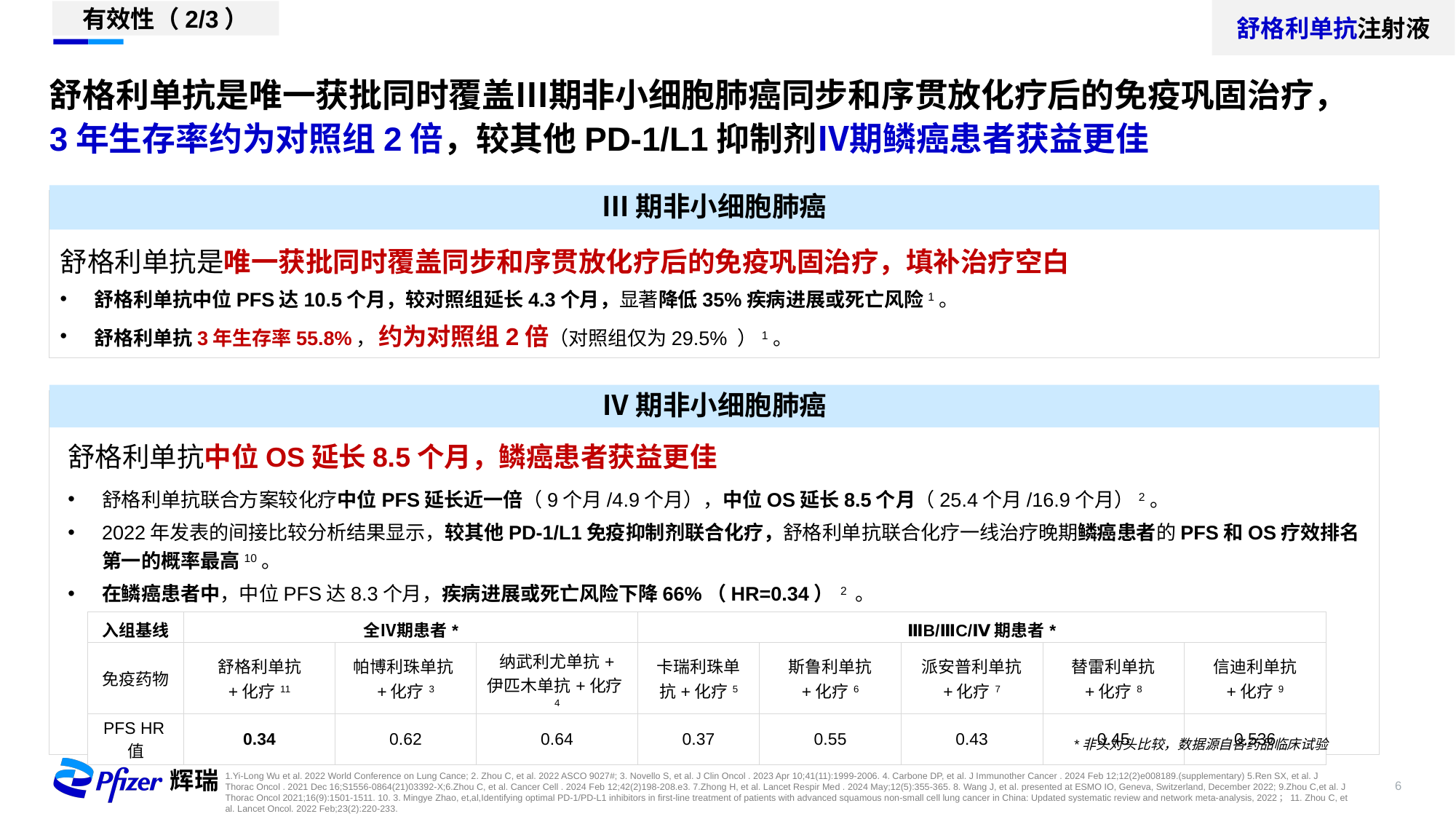

舒格利单抗注射液
有效性（2/3）
舒格利单抗是唯一获批同时覆盖Ⅲ期非小细胞肺癌同步和序贯放化疗后的免疫巩固治疗，3年生存率约为对照组2倍，较其他PD-1/L1抑制剂Ⅳ期鳞癌患者获益更佳
Ⅲ期非小细胞肺癌

舒格利单抗是唯一获批同时覆盖同步和序贯放化疗后的免疫巩固治疗，填补治疗空白
舒格利单抗中位PFS达10.5个月，较对照组延长4.3个月，显著降低35%疾病进展或死亡风险1。
舒格利单抗3年生存率55.8%， 约为对照组2倍（对照组仅为29.5% ）1。
Ⅳ期非小细胞肺癌

舒格利单抗中位OS延长8.5个月，鳞癌患者获益更佳
舒格利单抗联合方案较化疗中位PFS延长近一倍（9个月/4.9个月），中位OS延长8.5个月（25.4个月/16.9个月）2。
2022年发表的间接比较分析结果显示，较其他PD-1/L1免疫抑制剂联合化疗，舒格利单抗联合化疗一线治疗晚期鳞癌患者的PFS和OS疗效排名第一的概率最高10。
在鳞癌患者中，中位PFS达8.3个月，疾病进展或死亡风险下降66%（HR=0.34） 2 。

| 入组基线 | 全Ⅳ期患者\* |  |  | ⅢB/ⅢC/Ⅳ期患者\* |  |  |  |  |
| --- | --- | --- | --- | --- | --- | --- | --- | --- |
| 免疫药物 | 舒格利单抗 +化疗11 | 帕博利珠单抗+化疗3 | 纳武利尤单抗+ 伊匹木单抗+化疗4 | 卡瑞利珠单抗+化疗5 | 斯鲁利单抗 +化疗6 | 派安普利单抗 +化疗7 | 替雷利单抗 +化疗8 | 信迪利单抗 +化疗9 |
| PFS HR值 | 0.34 | 0.62 | 0.64 | 0.37 | 0.55 | 0.43 | 0.45 | 0.536 |
*非头对头比较，数据源自各药品临床试验
1.Yi-Long Wu et al. 2022 World Conference on Lung Cance; 2. Zhou C, et al. 2022 ASCO 9027#; 3. Novello S, et al. J Clin Oncol . 2023 Apr 10;41(11):1999-2006. 4. Carbone DP, et al. J Immunother Cancer . 2024 Feb 12;12(2)e008189.(supplementary) 5.Ren SX, et al. J Thorac Oncol . 2021 Dec 16;S1556-0864(21)03392-X;6.Zhou C, et al. Cancer Cell . 2024 Feb 12;42(2)198-208.e3. 7.Zhong H, et al. Lancet Respir Med . 2024 May;12(5):355-365. 8. Wang J, et al. presented at ESMO IO, Geneva, Switzerland, December 2022; 9.Zhou C,et al. J Thorac Oncol 2021;16(9):1501-1511. 10. 3. Mingye Zhao, et,al,Identifying optimal PD-1/PD-L1 inhibitors in first-line treatment of patients with advanced squamous non-small cell lung cancer in China: Updated systematic review and network meta-analysis, 2022；11. Zhou C, et al. Lancet Oncol. 2022 Feb;23(2):220-233.